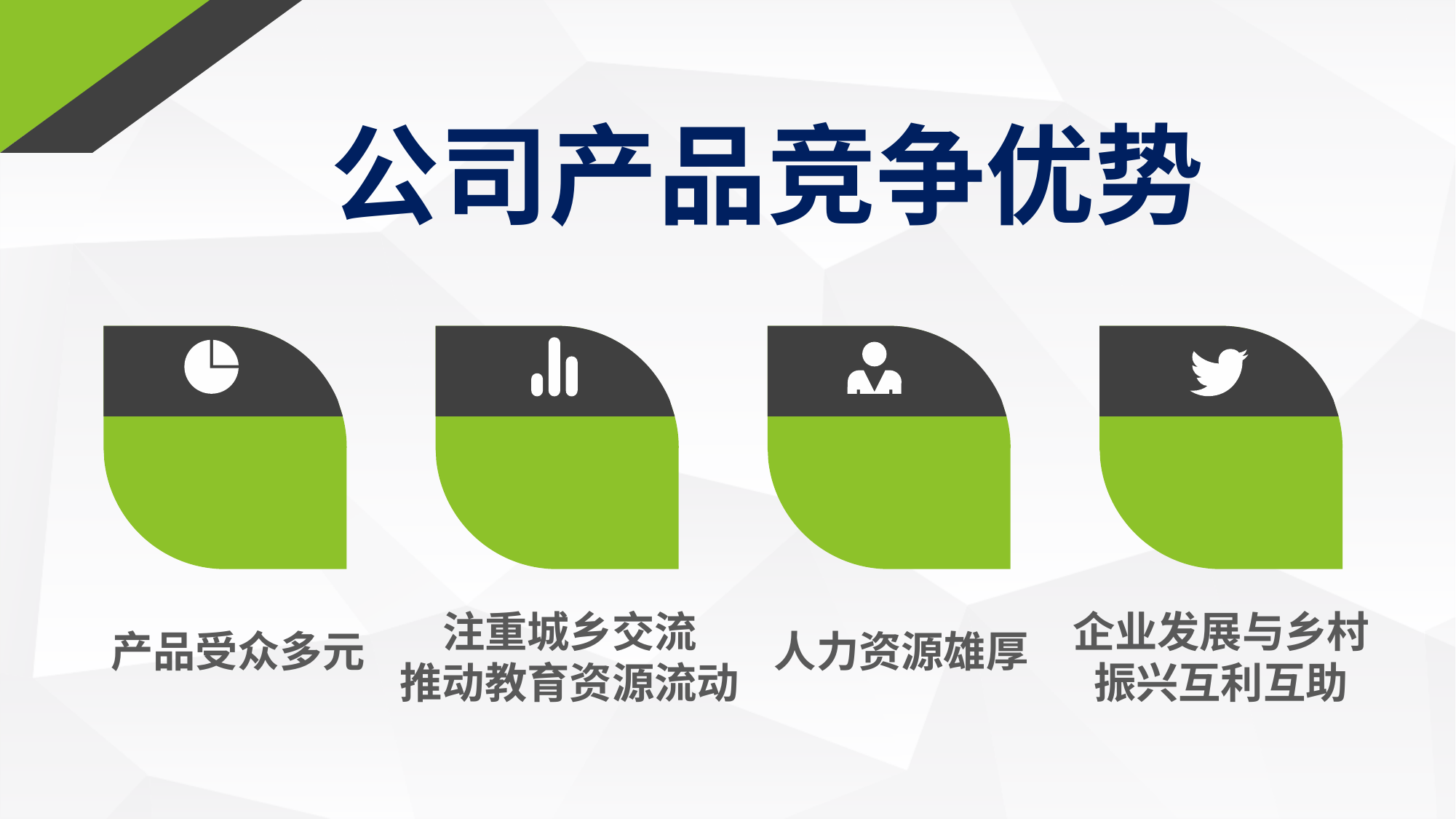

公司产品竞争优势

注重城乡交流
推动教育资源流动
企业发展与乡村
振兴互利互助

产品受众多元

人力资源雄厚